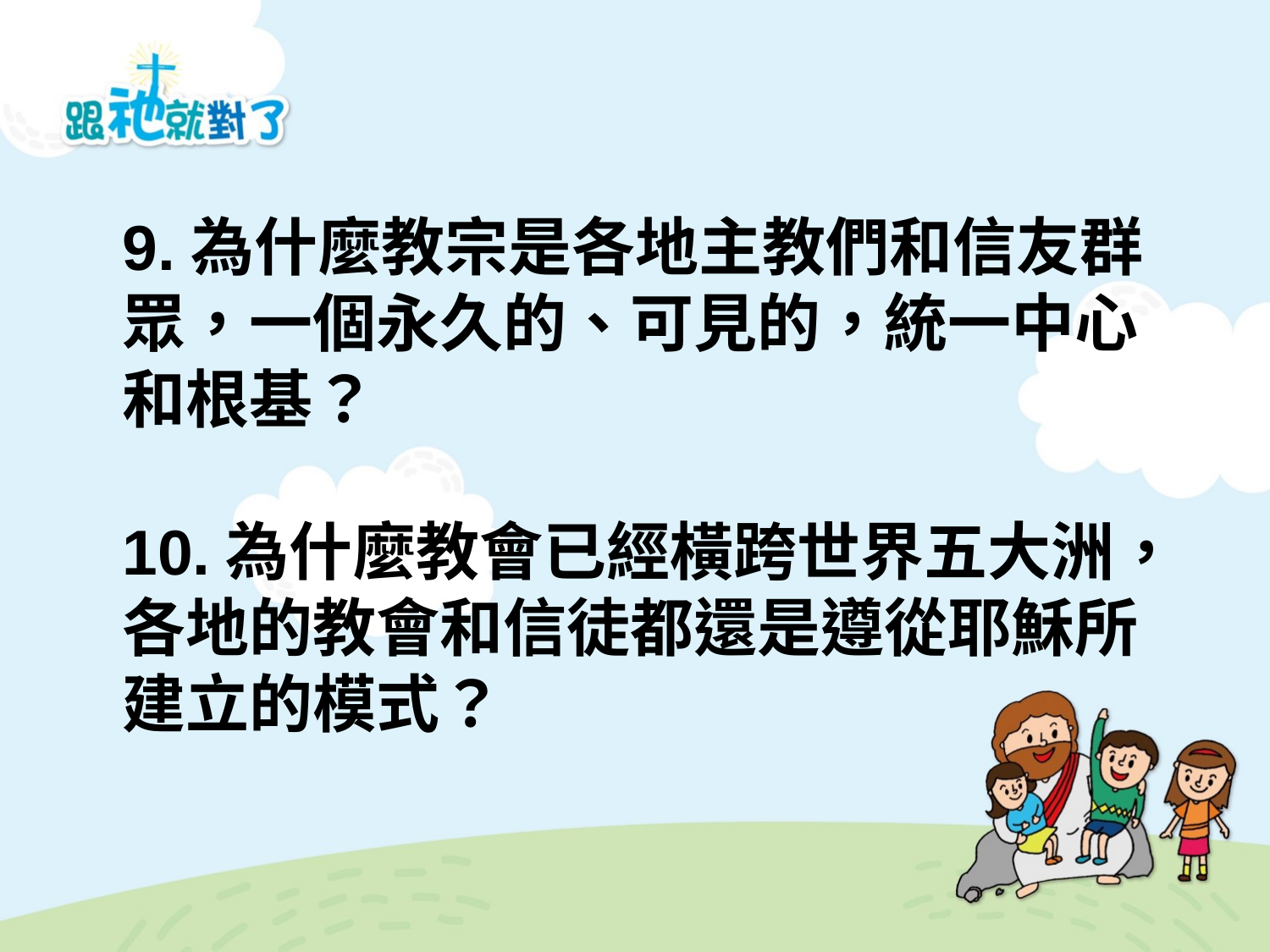

9.為什麼教宗是各地主教們和信友群眾，一個永久的、可見的，統一中心和根基？

10.為什麼教會已經橫跨世界五大洲，各地的教會和信徒都還是遵從耶穌所建立的模式？